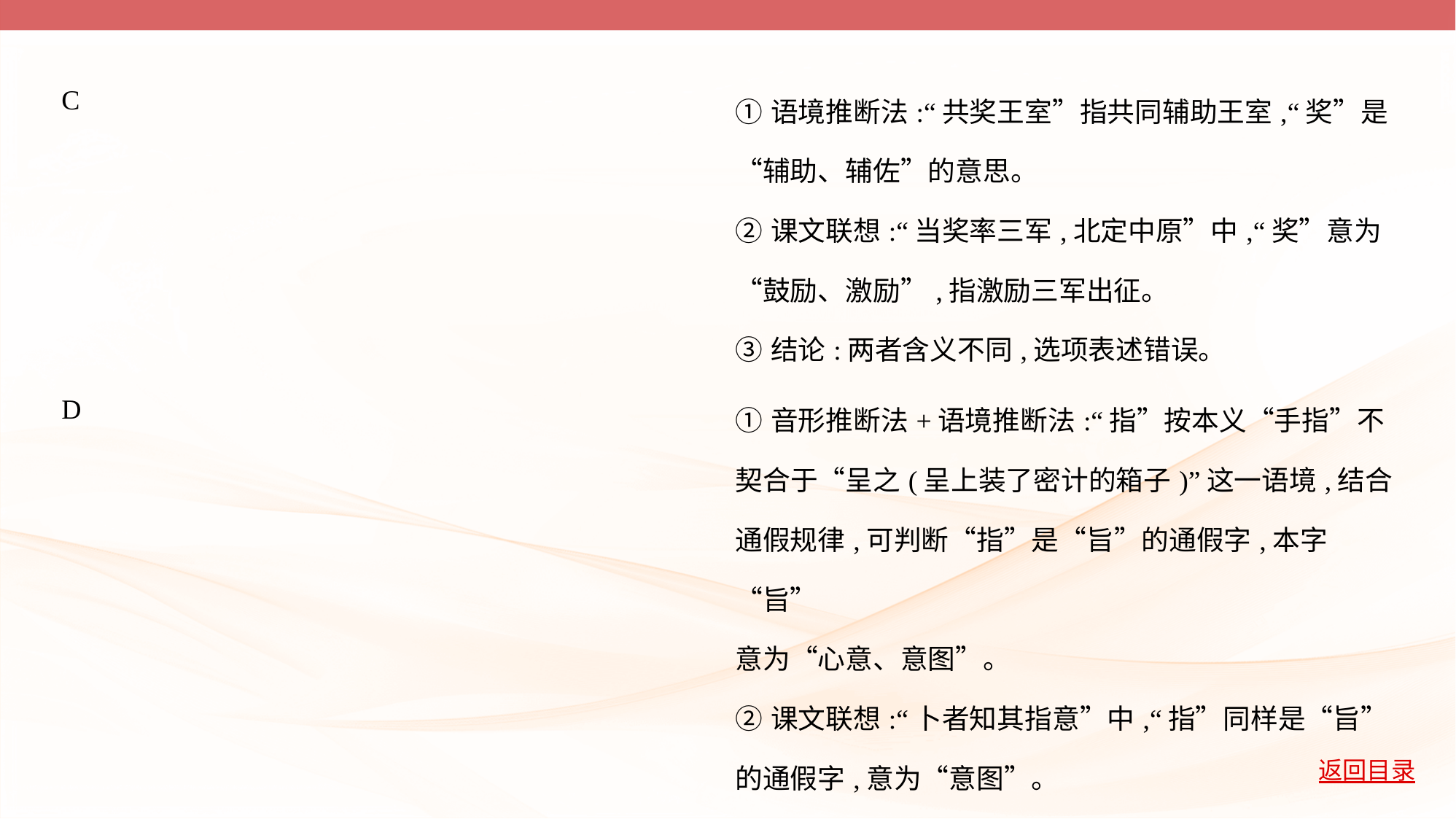

| C | ①语境推断法:“共奖王室”指共同辅助王室,“奖”是 “辅助、辅佐”的意思。 ②课文联想:“当奖率三军,北定中原”中,“奖”意为 “鼓励、激励”,指激励三军出征。 ③结论:两者含义不同,选项表述错误。 |
| --- | --- |
| D | ①音形推断法+语境推断法:“指”按本义“手指”不 契合于“呈之(呈上装了密计的箱子)”这一语境,结合 通假规律,可判断“指”是“旨”的通假字,本字“旨” 意为“心意、意图”。 ②课文联想:“卜者知其指意”中,“指”同样是“旨” 的通假字,意为“意图”。 ③结论:两者含义相同,选项表述正确。 |